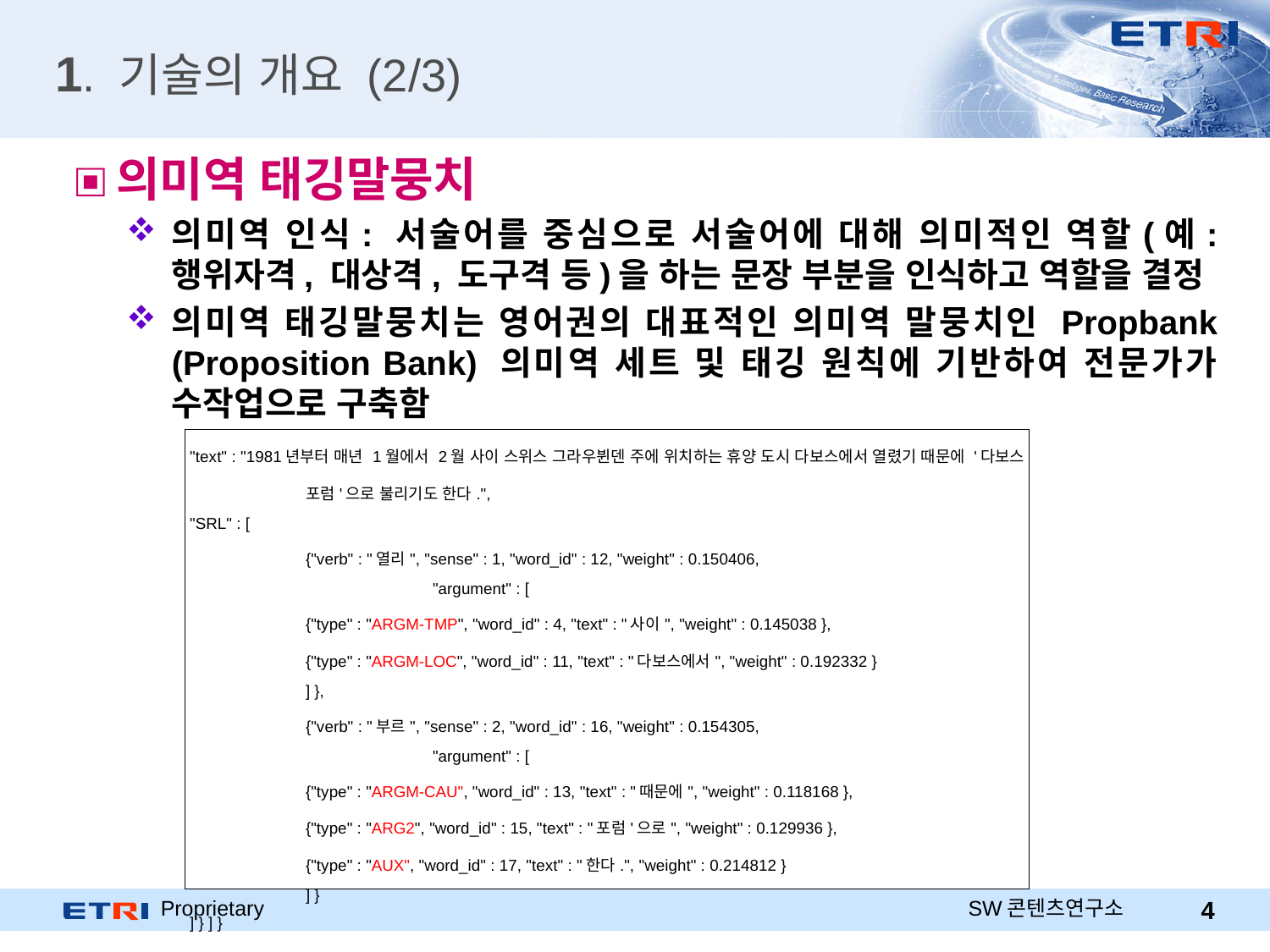

# 1. 기술의 개요 (2/3)
의미역 태깅말뭉치
의미역 인식: 서술어를 중심으로 서술어에 대해 의미적인 역할(예: 행위자격, 대상격, 도구격 등)을 하는 문장 부분을 인식하고 역할을 결정
의미역 태깅말뭉치는 영어권의 대표적인 의미역 말뭉치인 Propbank (Proposition Bank) 의미역 세트 및 태깅 원칙에 기반하여 전문가가 수작업으로 구축함

| "text" : "1981년부터 매년 1월에서 2월 사이 스위스 그라우뷘덴 주에 위치하는 휴양 도시 다보스에서 열렸기 때문에 '다보스 포럼'으로 불리기도 한다.", "SRL" : [ {"verb" : "열리", "sense" : 1, "word\_id" : 12, "weight" : 0.150406, "argument" : [ {"type" : "ARGM-TMP", "word\_id" : 4, "text" : "사이", "weight" : 0.145038 }, {"type" : "ARGM-LOC", "word\_id" : 11, "text" : "다보스에서", "weight" : 0.192332 } ] }, {"verb" : "부르", "sense" : 2, "word\_id" : 16, "weight" : 0.154305, "argument" : [ {"type" : "ARGM-CAU", "word\_id" : 13, "text" : "때문에", "weight" : 0.118168 }, {"type" : "ARG2", "word\_id" : 15, "text" : "포럼'으로", "weight" : 0.129936 }, {"type" : "AUX", "word\_id" : 17, "text" : "한다.", "weight" : 0.214812 } ] } ] } ] } |
| --- |
SW콘텐츠연구소
4